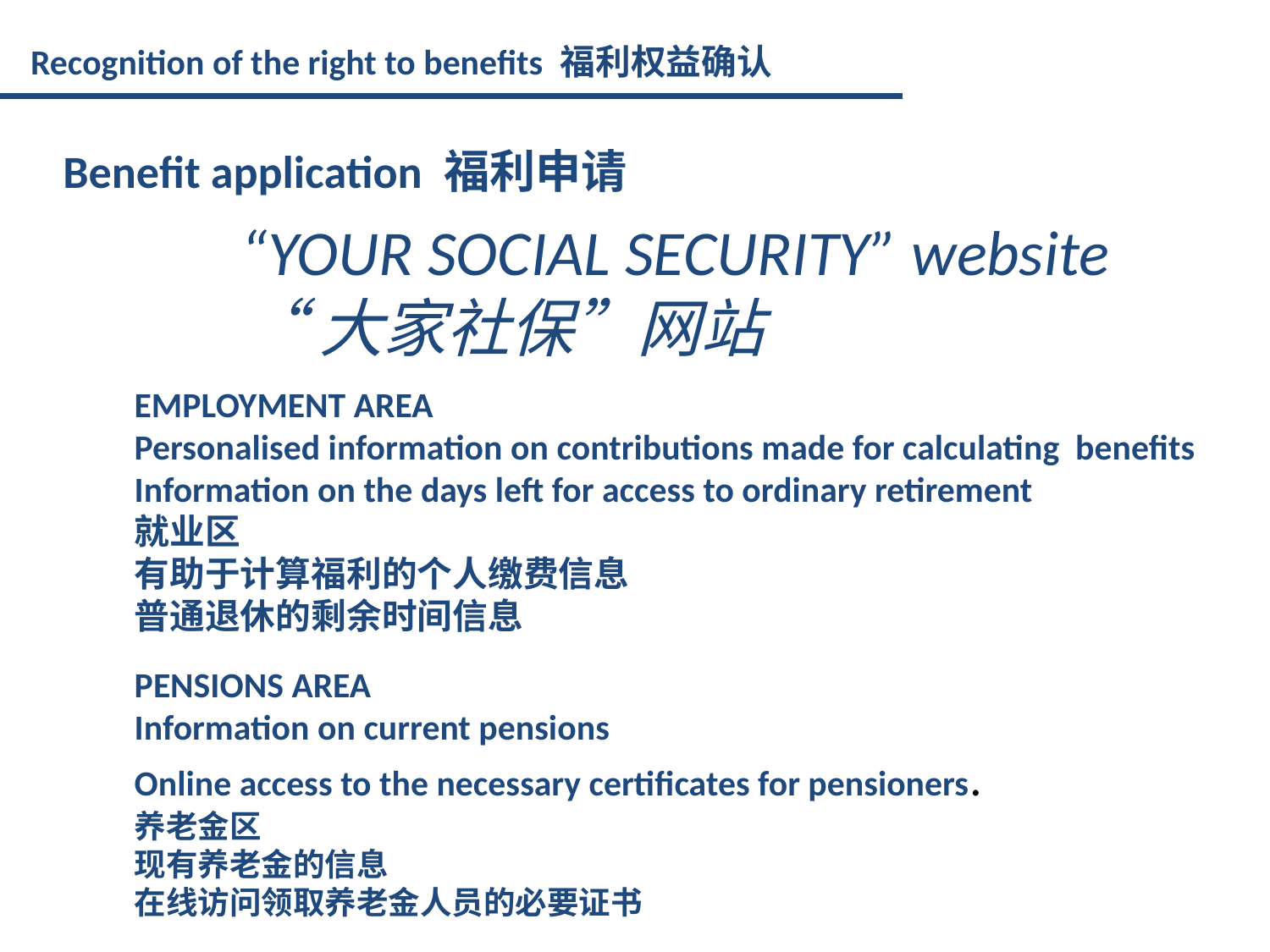

Recognition of the right to benefits 福利权益确认
  Benefit application 福利申请
“YOUR SOCIAL SECURITY” website
“大家社保”网站
EMPLOYMENT AREA
Personalised information on contributions made for calculating  benefits
Information on the days left for access to ordinary retirement
就业区
有助于计算福利的个人缴费信息
普通退休的剩余时间信息
PENSIONS AREA
Information on current pensions
Online access to the necessary certificates for pensioners.
养老金区
现有养老金的信息
在线访问领取养老金人员的必要证书